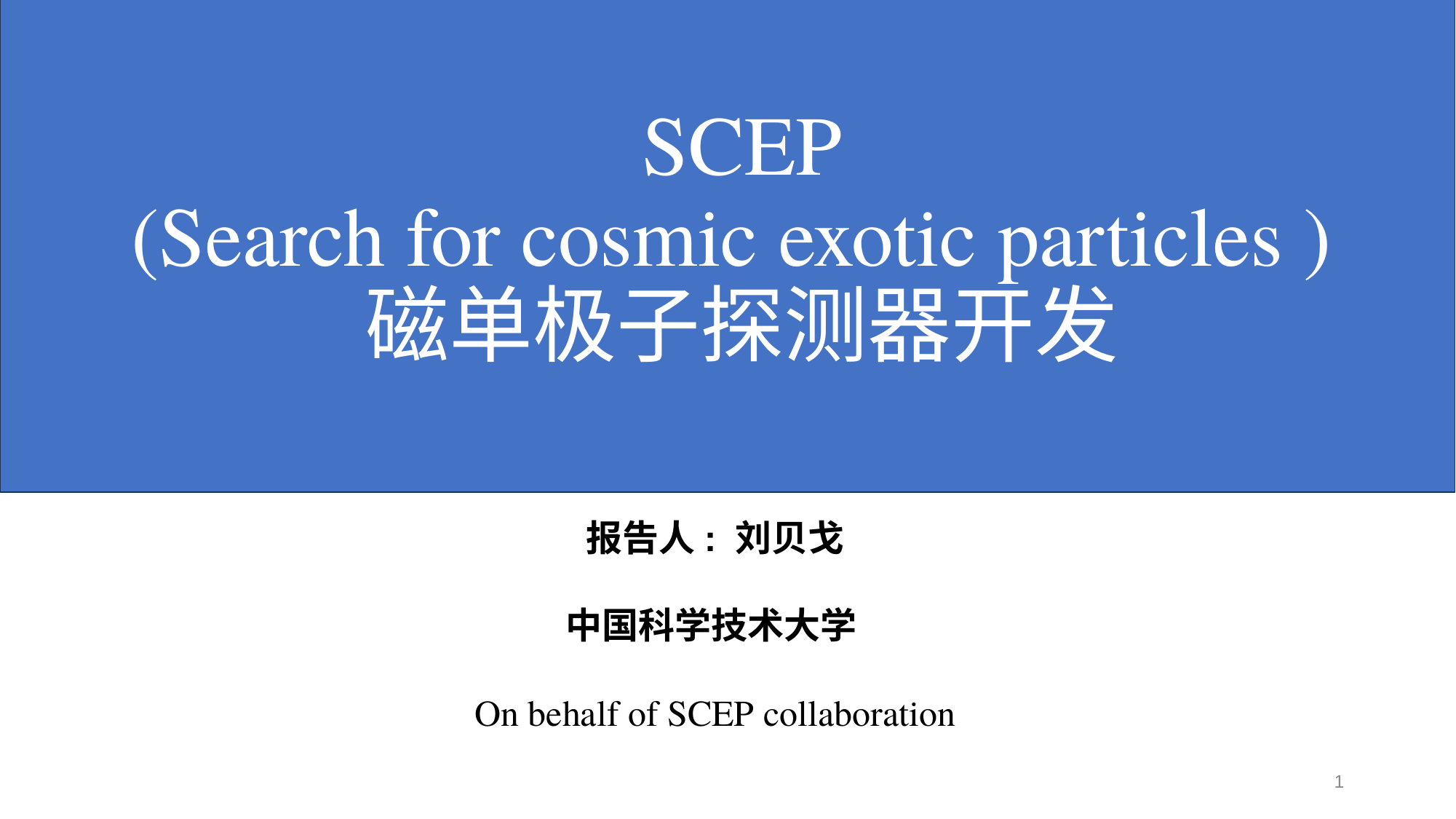

# SCEP (Search for cosmic exotic particles ) 磁单极子探测器开发
报告人: 刘贝戈

中国科学技术大学

On behalf of SCEP collaboration
1